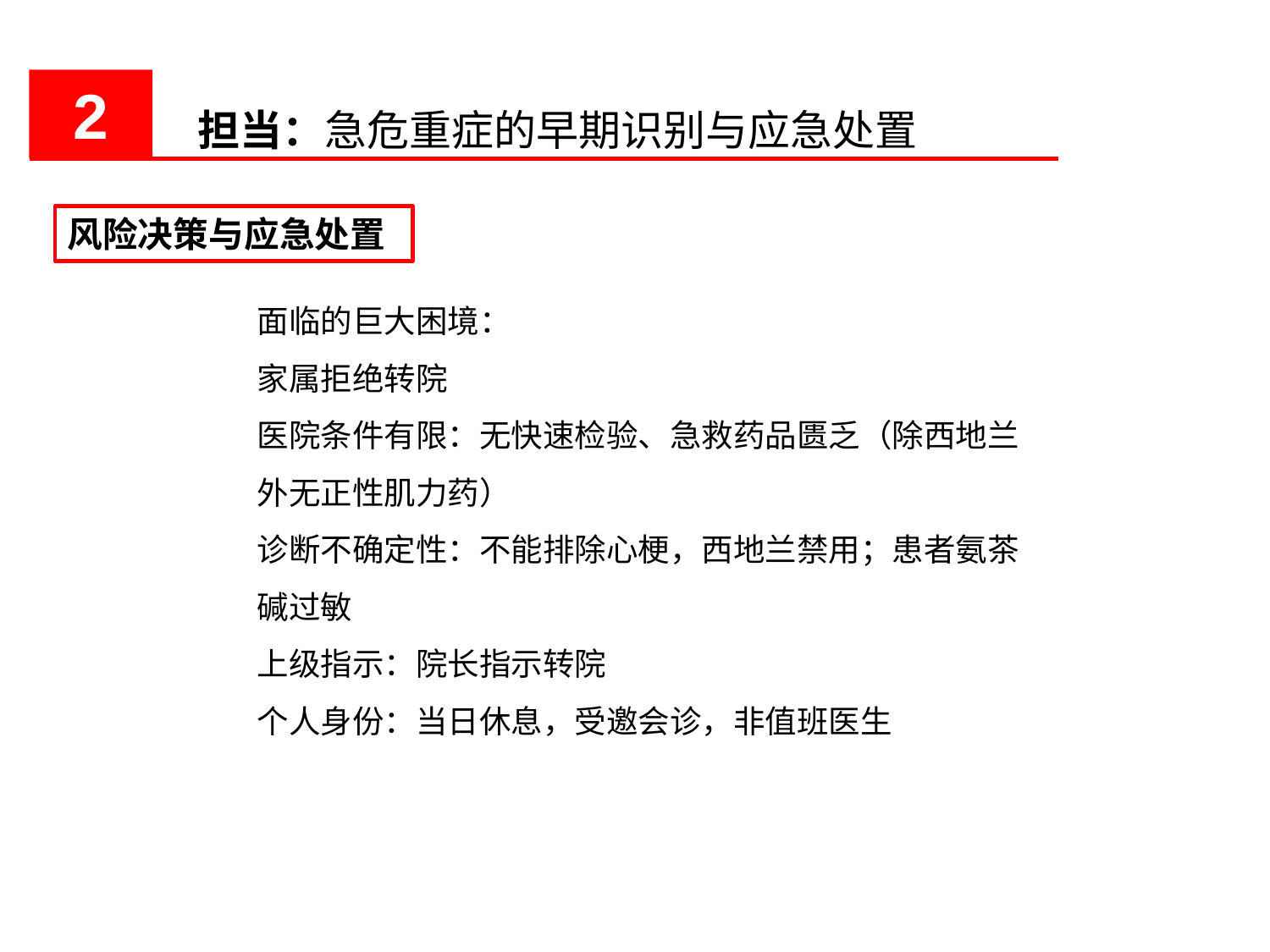

担当：急危重症的早期识别与应急处置

2
风险决策与应急处置
面临的巨大困境：
家属拒绝转院
医院条件有限：无快速检验、急救药品匮乏（除西地兰外无正性肌力药）
诊断不确定性：不能排除心梗，西地兰禁用；患者氨茶碱过敏
上级指示：院长指示转院
个人身份：当日休息，受邀会诊，非值班医生